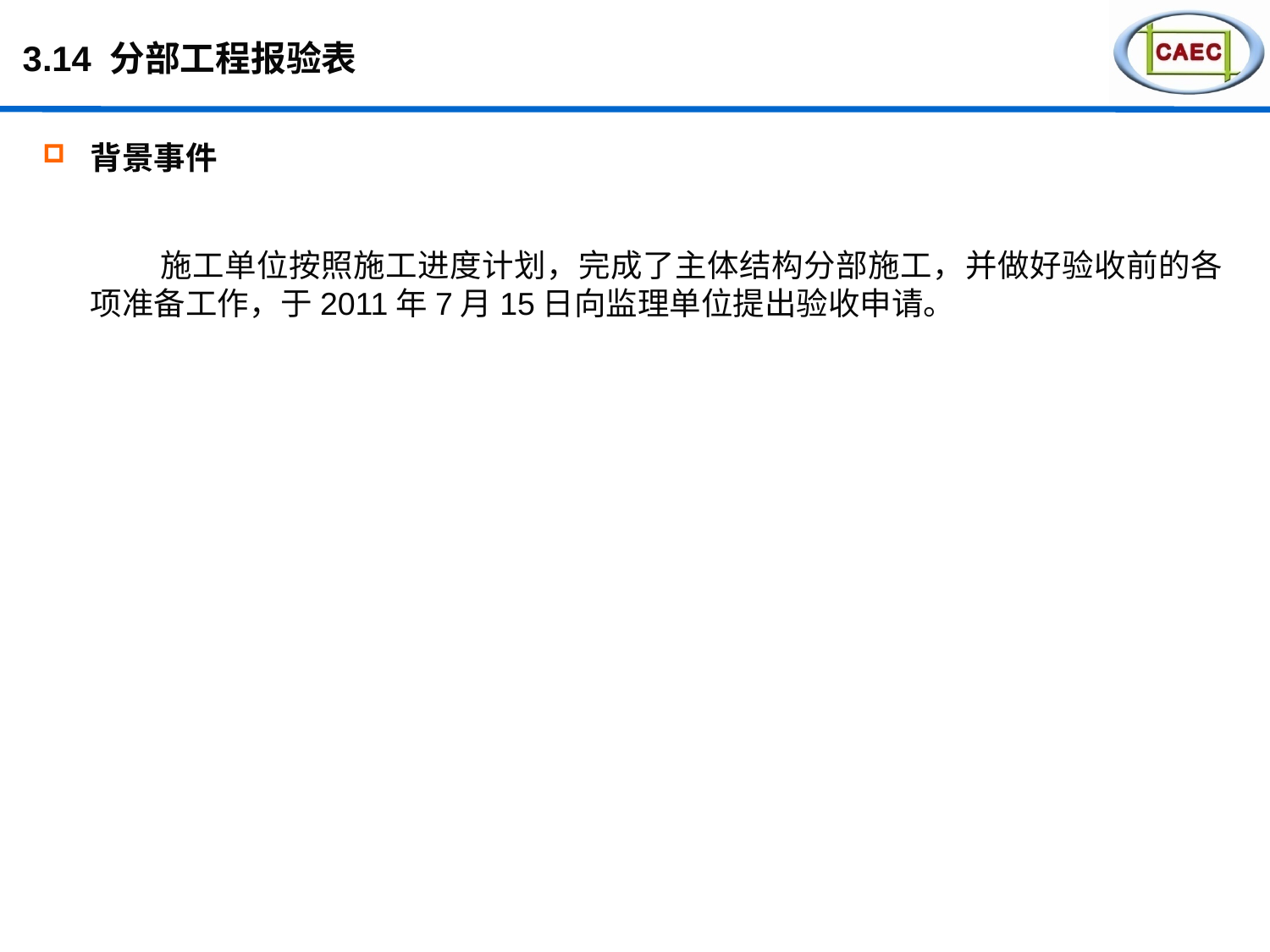

# 3.14 分部工程报验表
背景事件

施工单位按照施工进度计划，完成了主体结构分部施工，并做好验收前的各项准备工作，于2011年7月15日向监理单位提出验收申请。